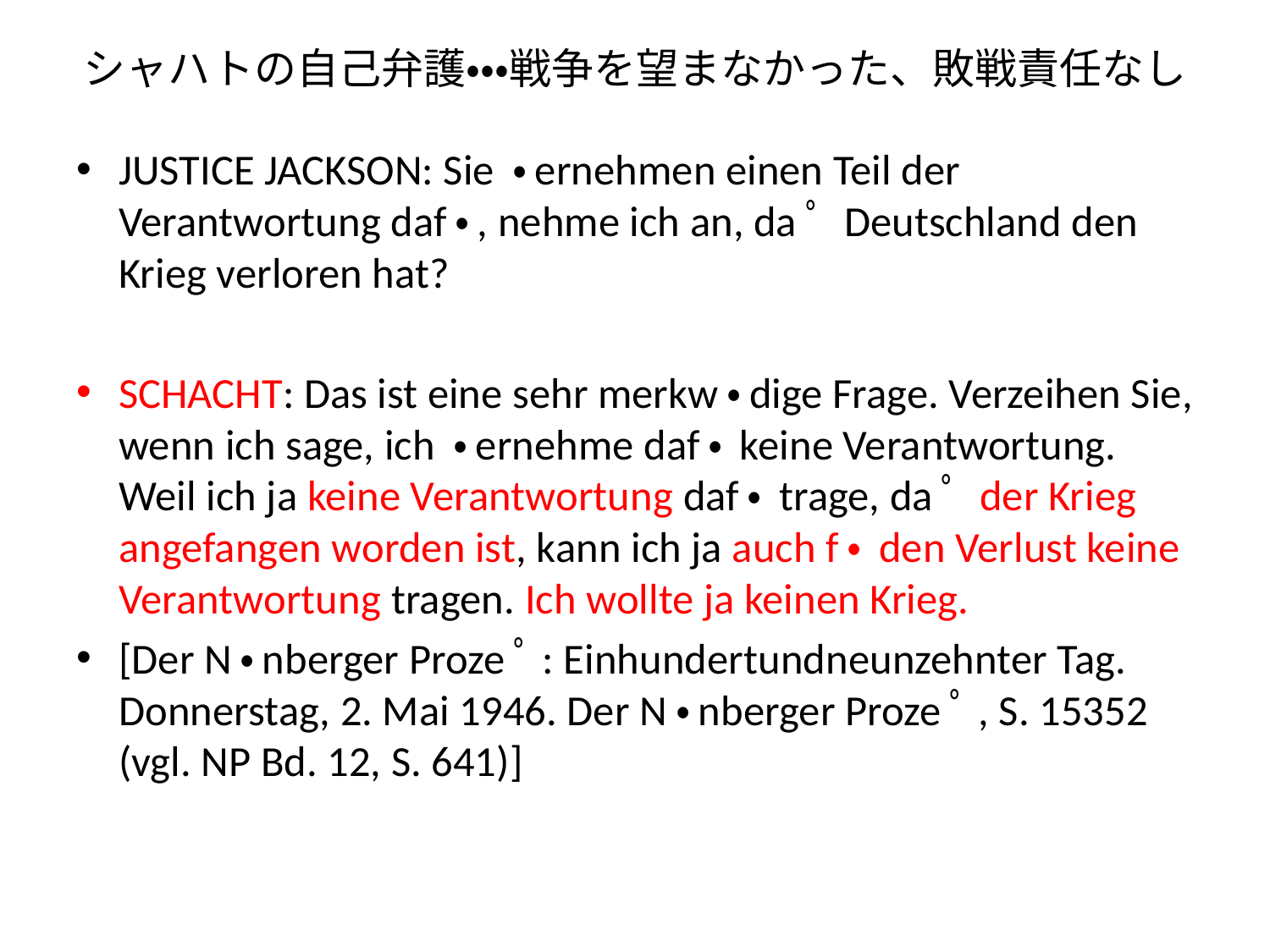

# シャハトの自己弁護・・・戦争を望まなかった、敗戦責任なし
JUSTICE JACKSON: Sie ・ernehmen einen Teil der Verantwortung daf・, nehme ich an, daﾟ Deutschland den Krieg verloren hat?

SCHACHT: Das ist eine sehr merkw・dige Frage. Verzeihen Sie, wenn ich sage, ich ・ernehme daf・ keine Verantwortung. Weil ich ja keine Verantwortung daf・ trage, daﾟ der Krieg angefangen worden ist, kann ich ja auch f・ den Verlust keine Verantwortung tragen. Ich wollte ja keinen Krieg.
[Der N・nberger Prozeﾟ: Einhundertundneunzehnter Tag. Donnerstag, 2. Mai 1946. Der N・nberger Prozeﾟ, S. 15352 (vgl. NP Bd. 12, S. 641)]